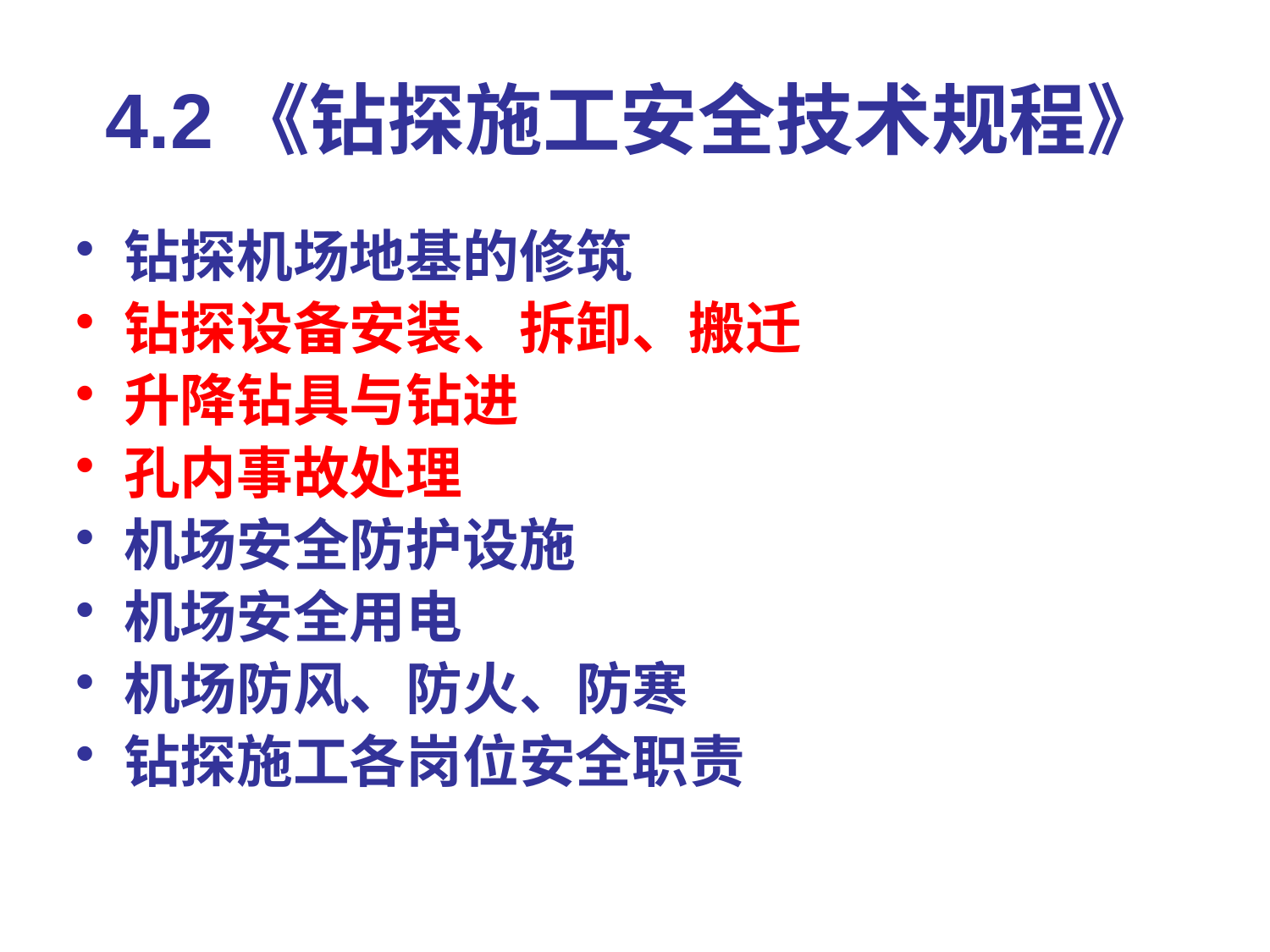

# 4.2《钻探施工安全技术规程》
钻探机场地基的修筑
钻探设备安装、拆卸、搬迁
升降钻具与钻进
孔内事故处理
机场安全防护设施
机场安全用电
机场防风、防火、防寒
钻探施工各岗位安全职责